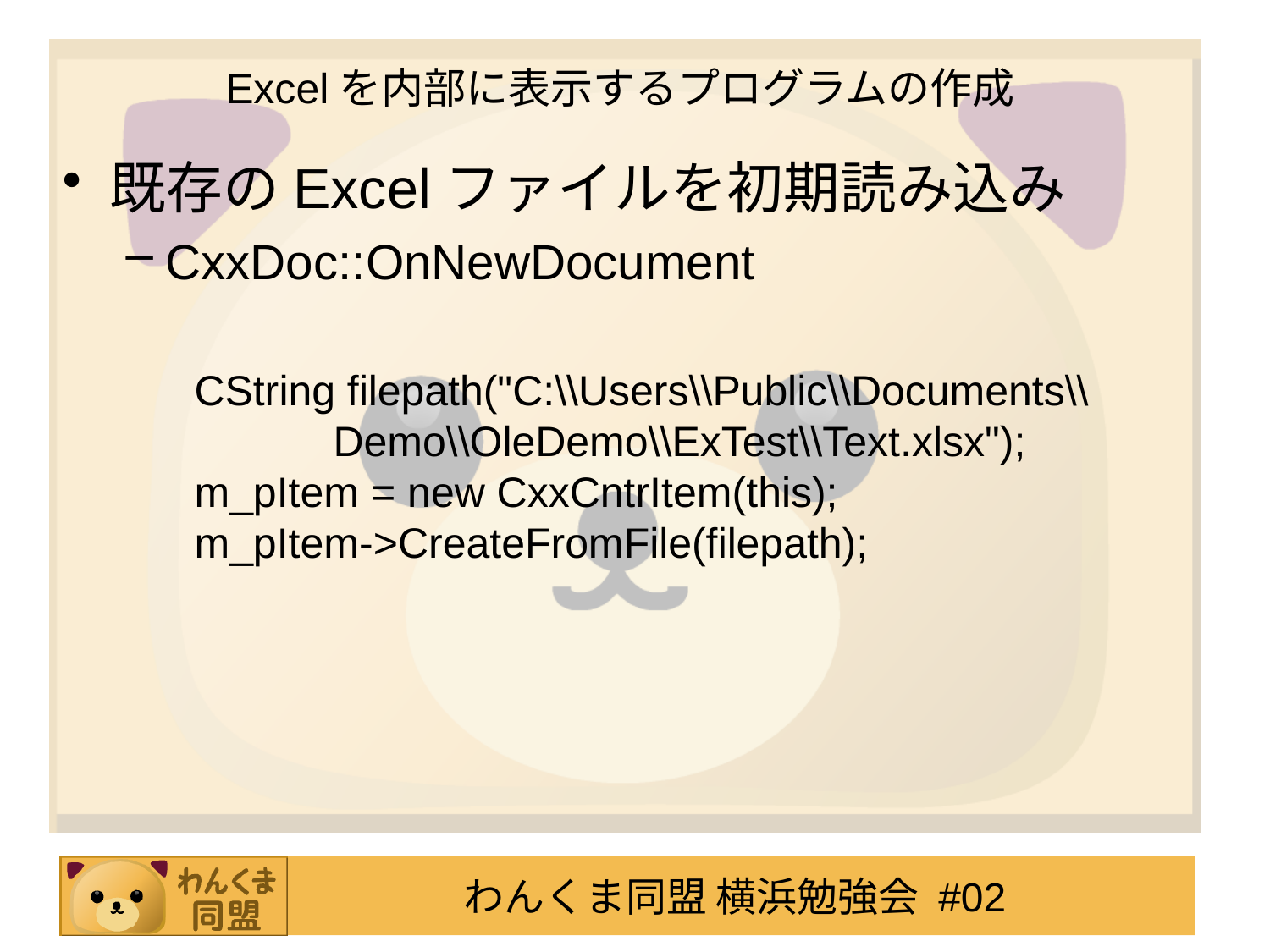

# Excelを内部に表示するプログラムの作成
既存のExcelファイルを初期読み込み
CxxDoc::OnNewDocument

CString filepath("C:\\Users\\Public\\Documents\\
	 Demo\\OleDemo\\ExTest\\Text.xlsx");
m_pItem = new CxxCntrItem(this);
m_pItem->CreateFromFile(filepath);